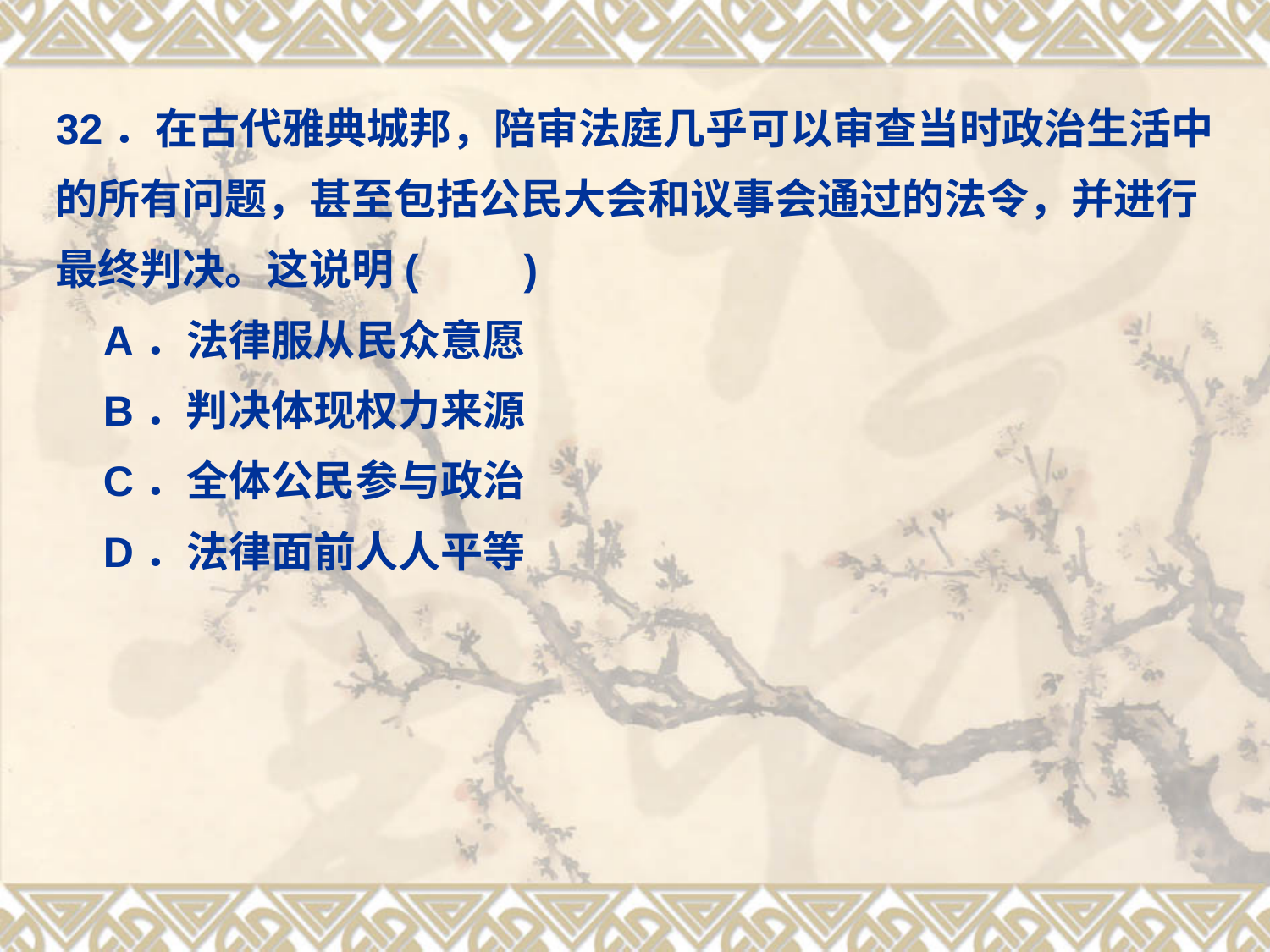

32．在古代雅典城邦，陪审法庭几乎可以审查当时政治生活中的所有问题，甚至包括公民大会和议事会通过的法令，并进行最终判决。这说明(　　)
    A．法律服从民众意愿
    B．判决体现权力来源
    C．全体公民参与政治
    D．法律面前人人平等